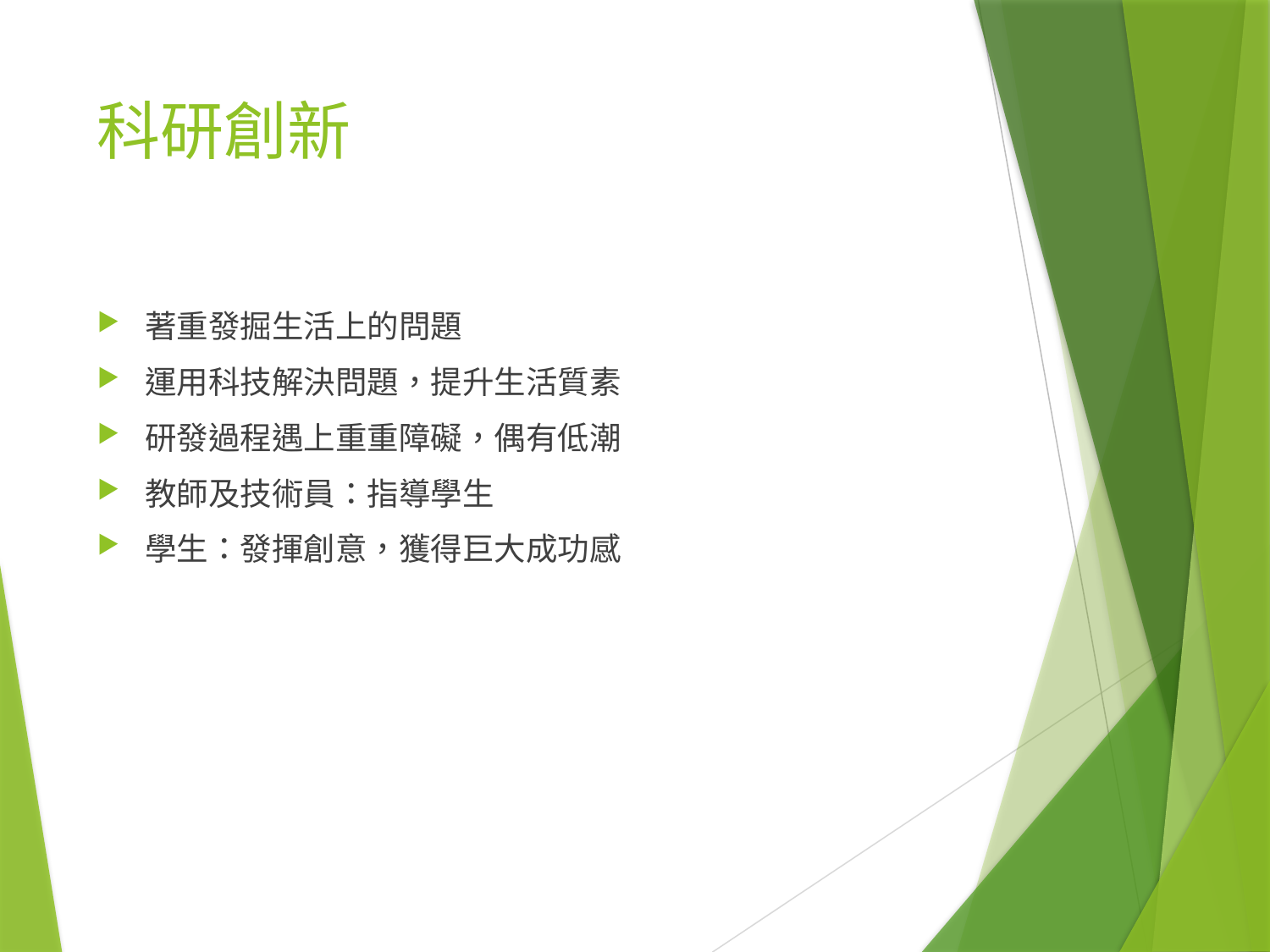

# 科研創新
著重發掘生活上的問題
運用科技解決問題，提升生活質素
研發過程遇上重重障礙，偶有低潮
教師及技術員：指導學生
學生：發揮創意，獲得巨大成功感